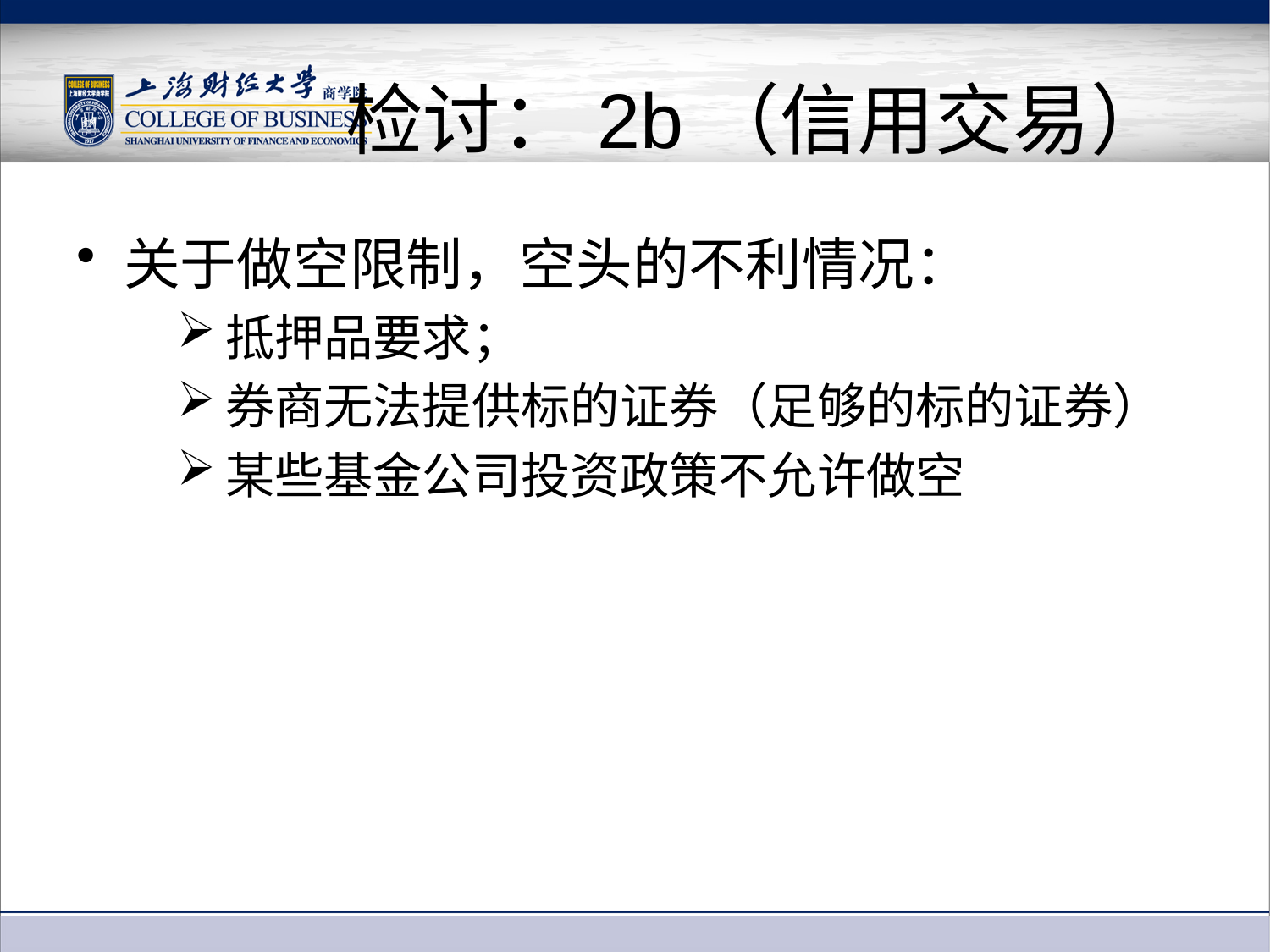

# 检讨：2b（信用交易）
关于做空限制，空头的不利情况：
抵押品要求；
券商无法提供标的证券（足够的标的证券）
某些基金公司投资政策不允许做空